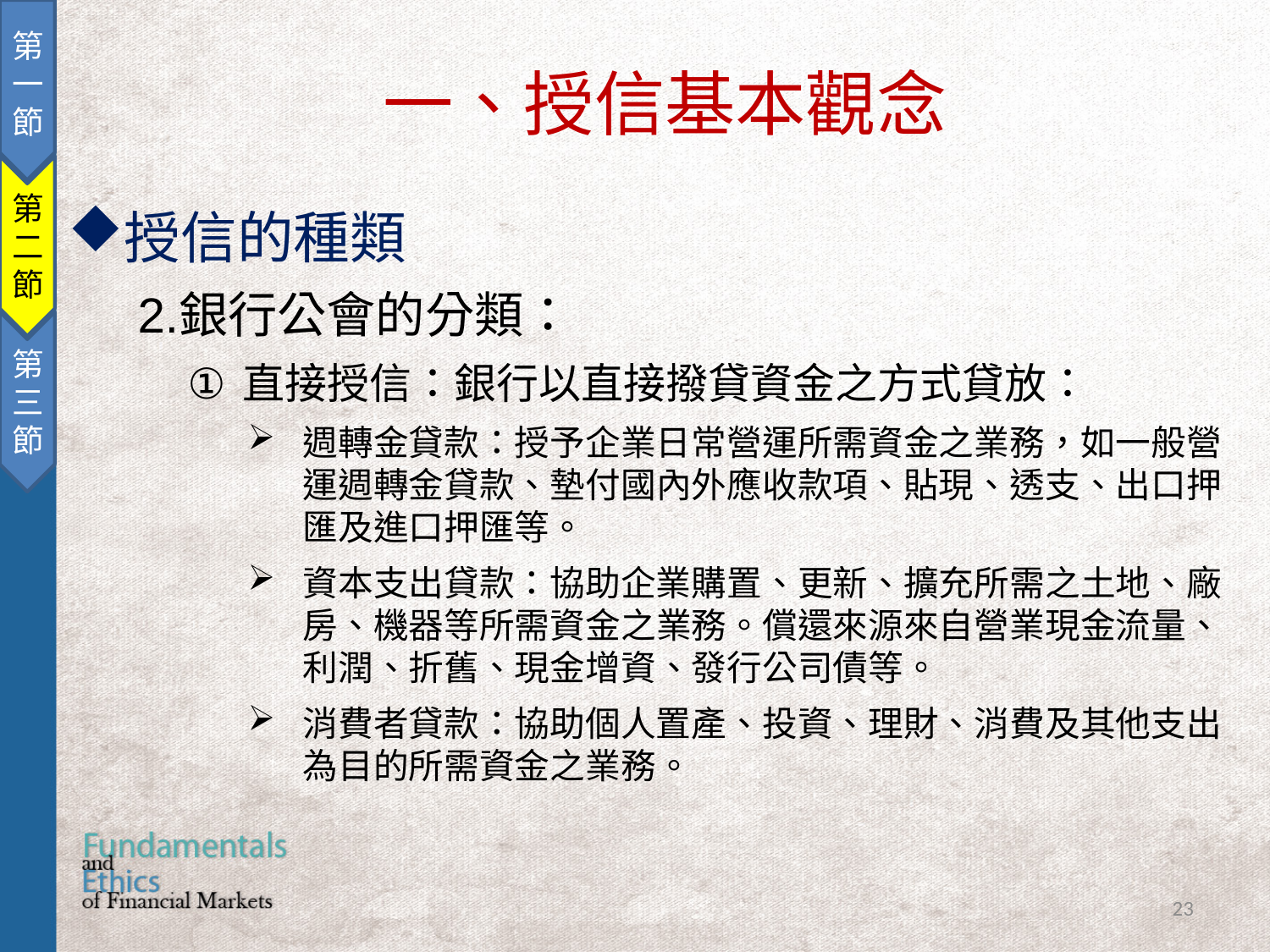

第一節
第二節
第三節
一、授信基本觀念
授信的種類
銀行公會的分類：
直接授信：銀行以直接撥貸資金之方式貸放：
週轉金貸款：授予企業日常營運所需資金之業務，如一般營運週轉金貸款、墊付國內外應收款項、貼現、透支、出口押匯及進口押匯等。
資本支出貸款：協助企業購置、更新、擴充所需之土地、廠房、機器等所需資金之業務。償還來源來自營業現金流量、利潤、折舊、現金增資、發行公司債等。
消費者貸款：協助個人置產、投資、理財、消費及其他支出為目的所需資金之業務。
23